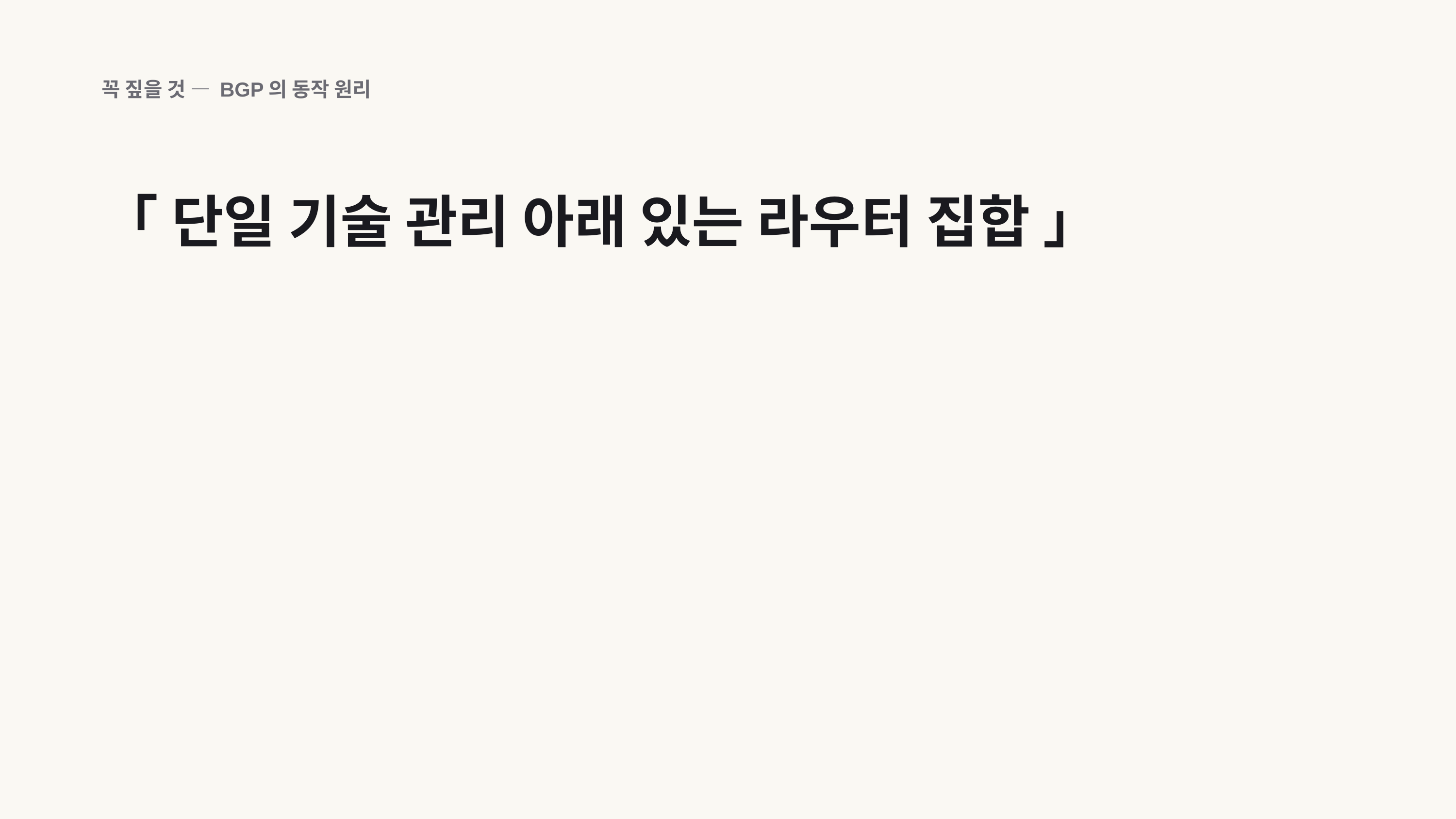

꼭 짚을 것 — BGP의 동작 원리
「 단일 기술 관리 아래 있는 라우터 집합 」